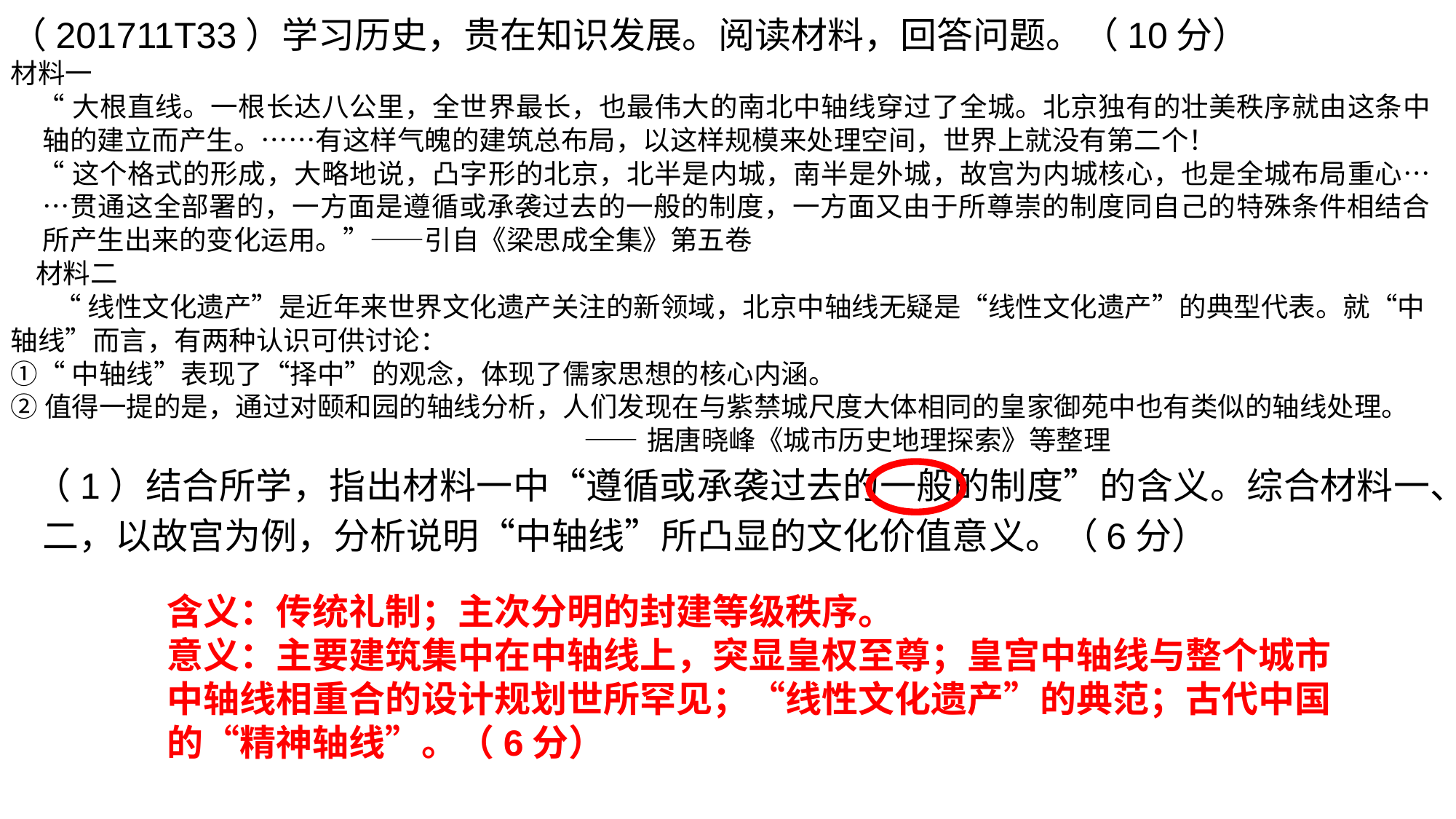

（201711T33）学习历史，贵在知识发展。阅读材料，回答问题。（10分）
材料一
    “大根直线。一根长达八公里，全世界最长，也最伟大的南北中轴线穿过了全城。北京独有的壮美秩序就由这条中轴的建立而产生。……有这样气魄的建筑总布局，以这样规模来处理空间，世界上就没有第二个！
    “这个格式的形成，大略地说，凸字形的北京，北半是内城，南半是外城，故宫为内城核心，也是全城布局重心……贯通这全部署的，一方面是遵循或承袭过去的一般的制度，一方面又由于所尊崇的制度同自己的特殊条件相结合所产生出来的变化运用。”——引自《梁思成全集》第五卷
   材料二
       “线性文化遗产”是近年来世界文化遗产关注的新领域，北京中轴线无疑是“线性文化遗产”的典型代表。就“中轴线”而言，有两种认识可供讨论：
①“中轴线”表现了“择中”的观念，体现了儒家思想的核心内涵。
②值得一提的是，通过对颐和园的轴线分析，人们发现在与紫禁城尺度大体相同的皇家御苑中也有类似的轴线处理。
                                                                                             ——据唐晓峰《城市历史地理探索》等整理
（1）结合所学，指出材料一中“遵循或承袭过去的一般的制度”的含义。综合材料一、二，以故宫为例，分析说明“中轴线”所凸显的文化价值意义。（6分）

含义：传统礼制；主次分明的封建等级秩序。
意义：主要建筑集中在中轴线上，突显皇权至尊；皇宫中轴线与整个城市中轴线相重合的设计规划世所罕见；“线性文化遗产”的典范；古代中国的“精神轴线”。（6分）